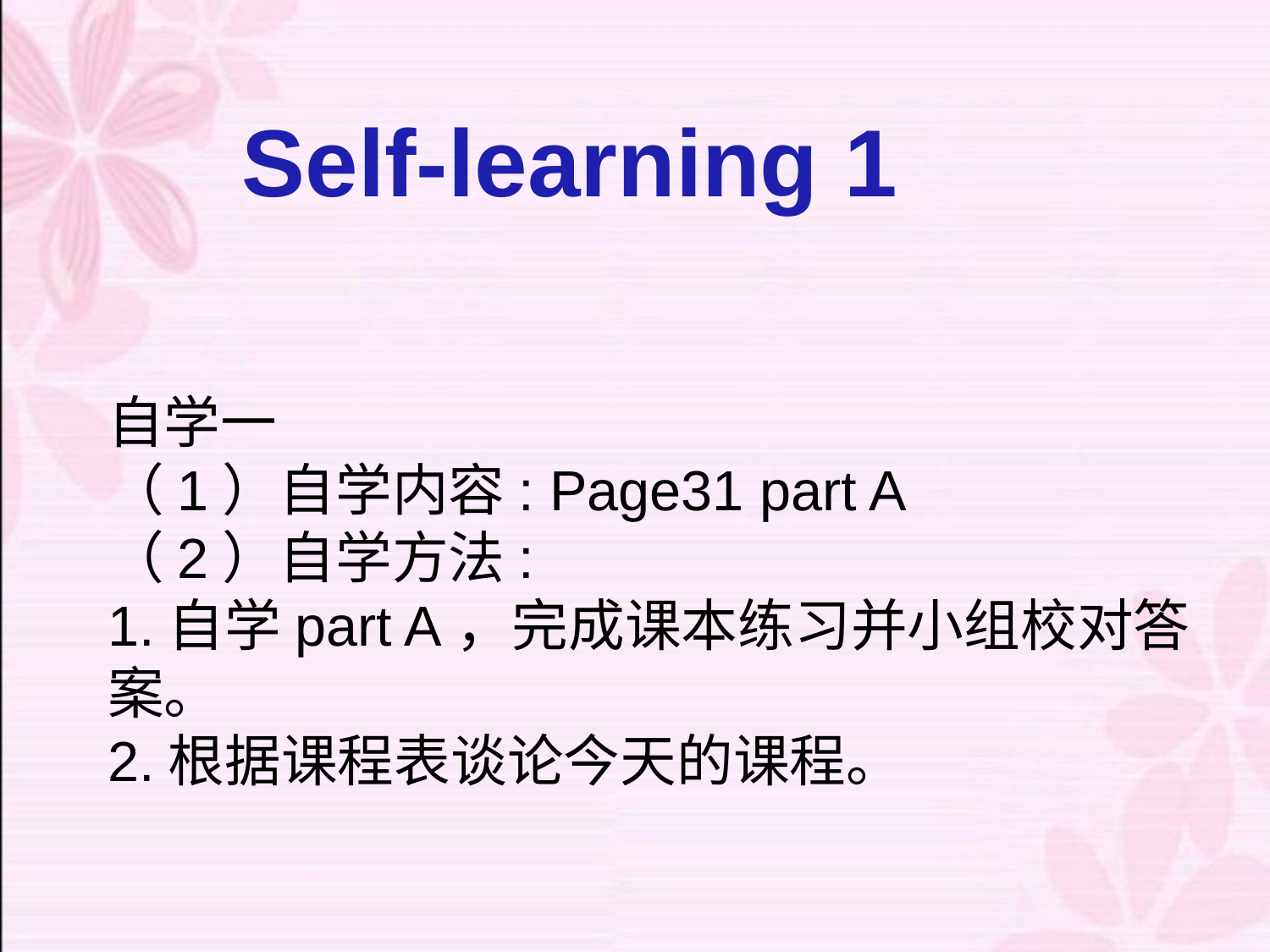

Self-learning 1
自学一
（1）自学内容: Page31 part A
（2）自学方法:
1.自学part A，完成课本练习并小组校对答案。
2.根据课程表谈论今天的课程。